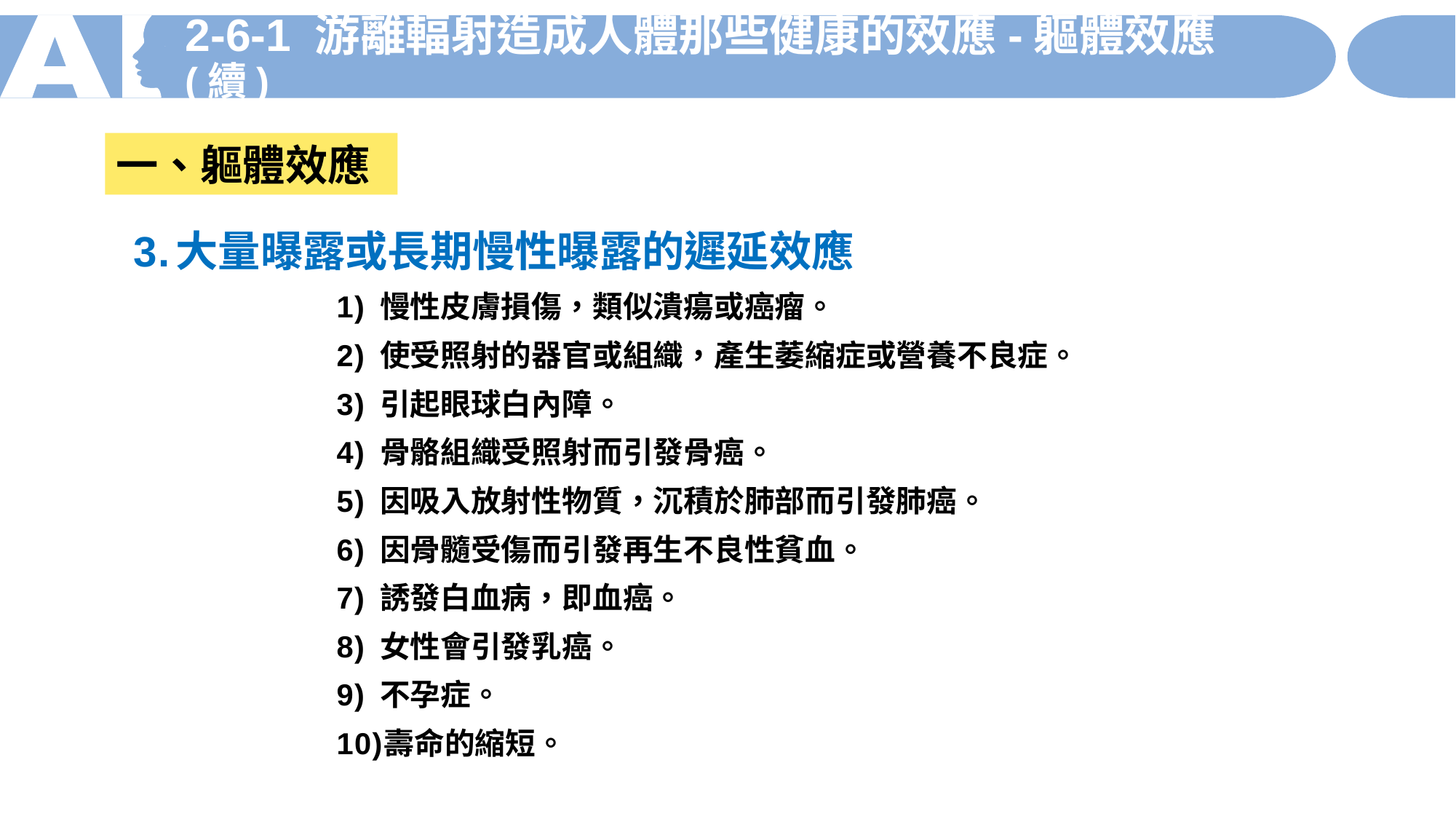

2-6-1 游離輻射造成人體那些健康的效應-軀體效應(續)
一、軀體效應
大量曝露或長期慢性曝露的遲延效應
慢性皮膚損傷，類似潰瘍或癌瘤。
使受照射的器官或組織，產生萎縮症或營養不良症。
引起眼球白內障。
骨骼組織受照射而引發骨癌。
因吸入放射性物質，沉積於肺部而引發肺癌。
因骨髓受傷而引發再生不良性貧血。
誘發白血病，即血癌。
女性會引發乳癌。
不孕症。
壽命的縮短。